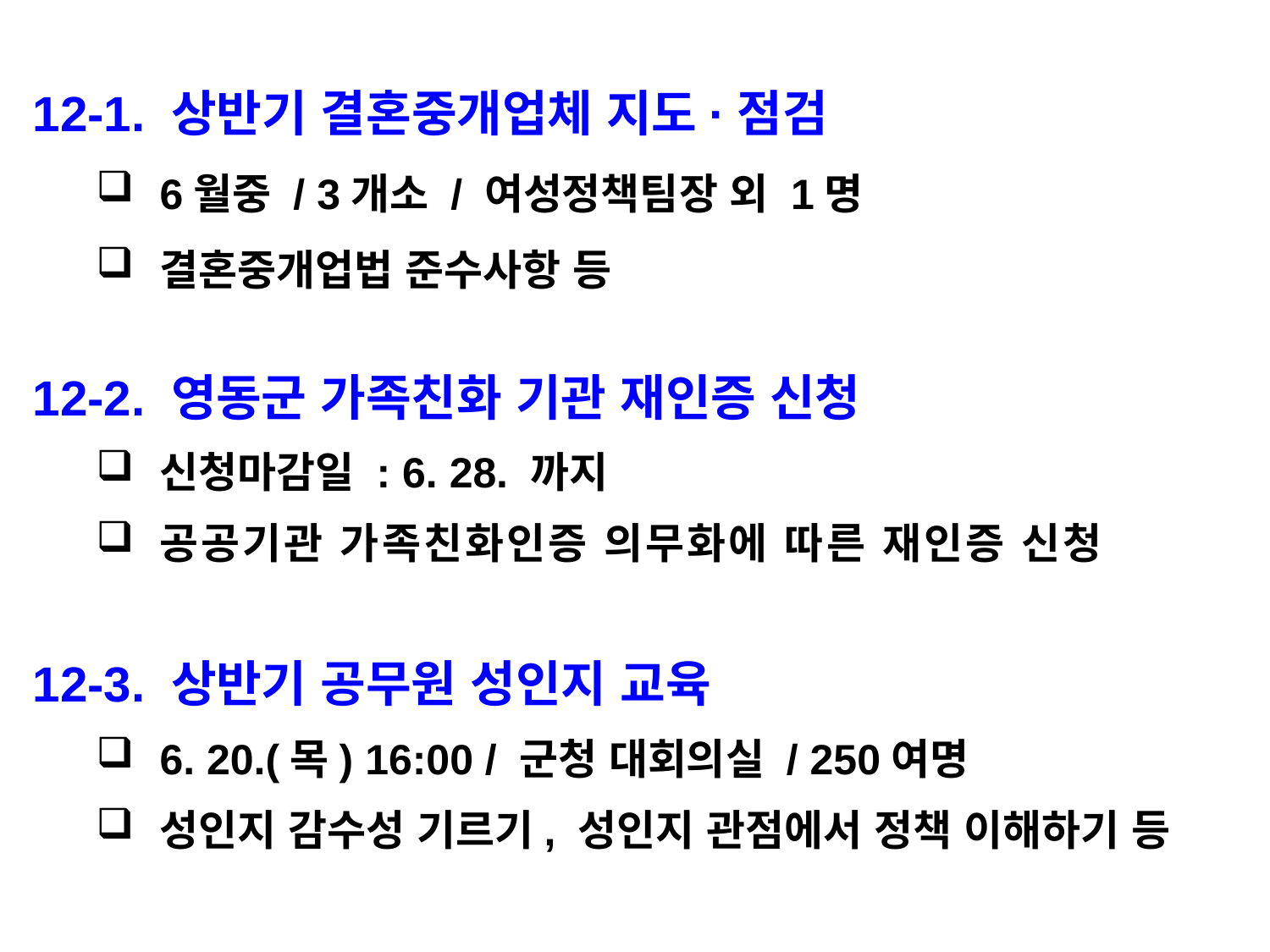

12-1. 상반기 결혼중개업체 지도·점검
6월중 / 3개소 / 여성정책팀장 외 1명
결혼중개업법 준수사항 등
12-2. 영동군 가족친화 기관 재인증 신청
신청마감일 : 6. 28. 까지
공공기관 가족친화인증 의무화에 따른 재인증 신청
12-3. 상반기 공무원 성인지 교육
6. 20.(목) 16:00 / 군청 대회의실 / 250여명
성인지 감수성 기르기, 성인지 관점에서 정책 이해하기 등